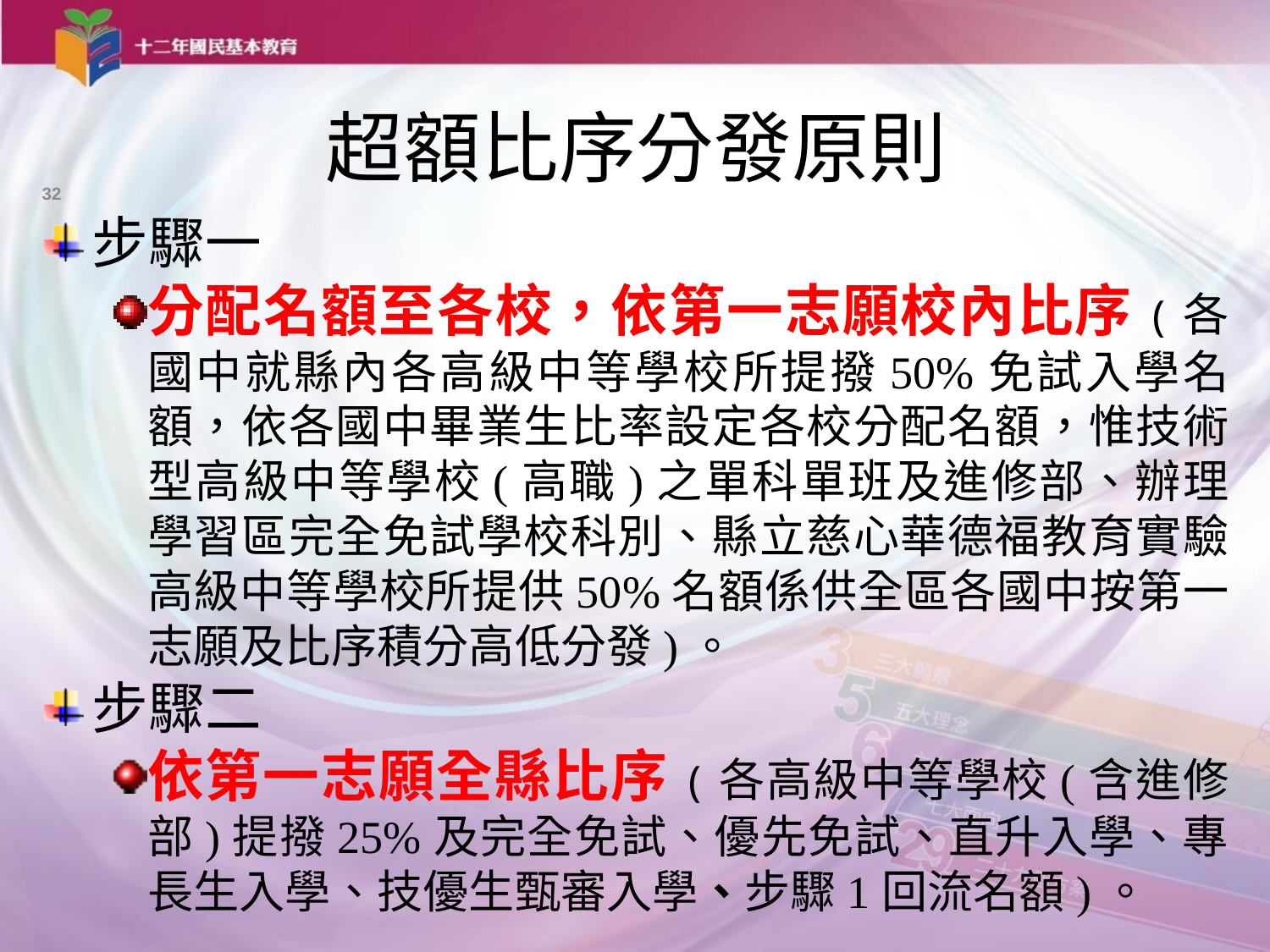

超額比序分發原則
32
步驟一
分配名額至各校，依第一志願校內比序(各國中就縣內各高級中等學校所提撥50%免試入學名額，依各國中畢業生比率設定各校分配名額，惟技術型高級中等學校(高職)之單科單班及進修部、辦理學習區完全免試學校科別、縣立慈心華德福教育實驗高級中等學校所提供50%名額係供全區各國中按第一志願及比序積分高低分發)。
步驟二
依第一志願全縣比序(各高級中等學校(含進修部)提撥25%及完全免試、優先免試、直升入學、專長生入學、技優生甄審入學、步驟1回流名額)。